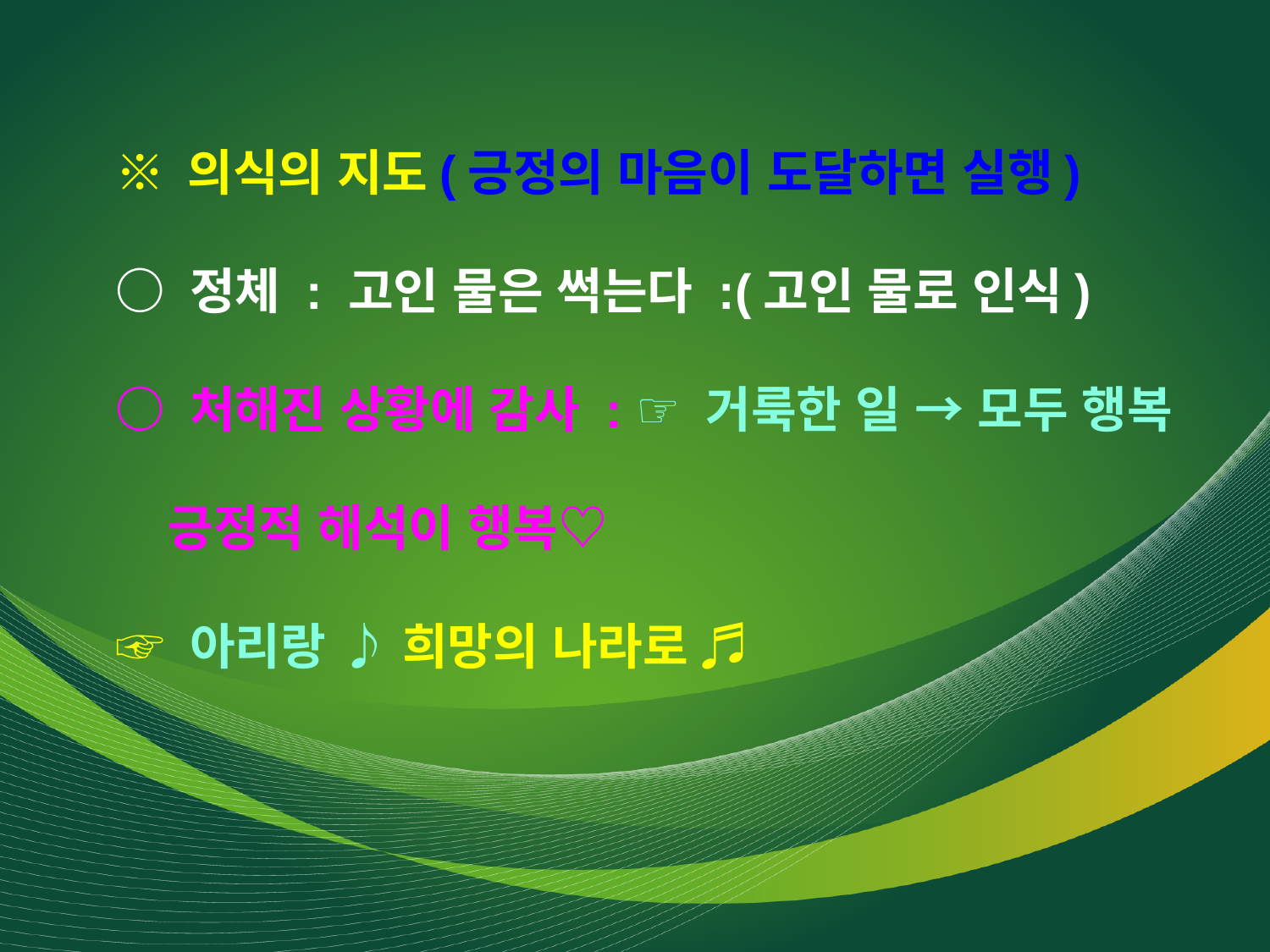

※ 의식의 지도(긍정의 마음이 도달하면 실행)
○ 정체 : 고인 물은 썩는다 :(고인 물로 인식)
○ 처해진 상황에 감사 : ☞ 거룩한 일 → 모두 행복
   긍정적 해석이 행복♡
☞ 아리랑 ♪ 희망의 나라로 ♬